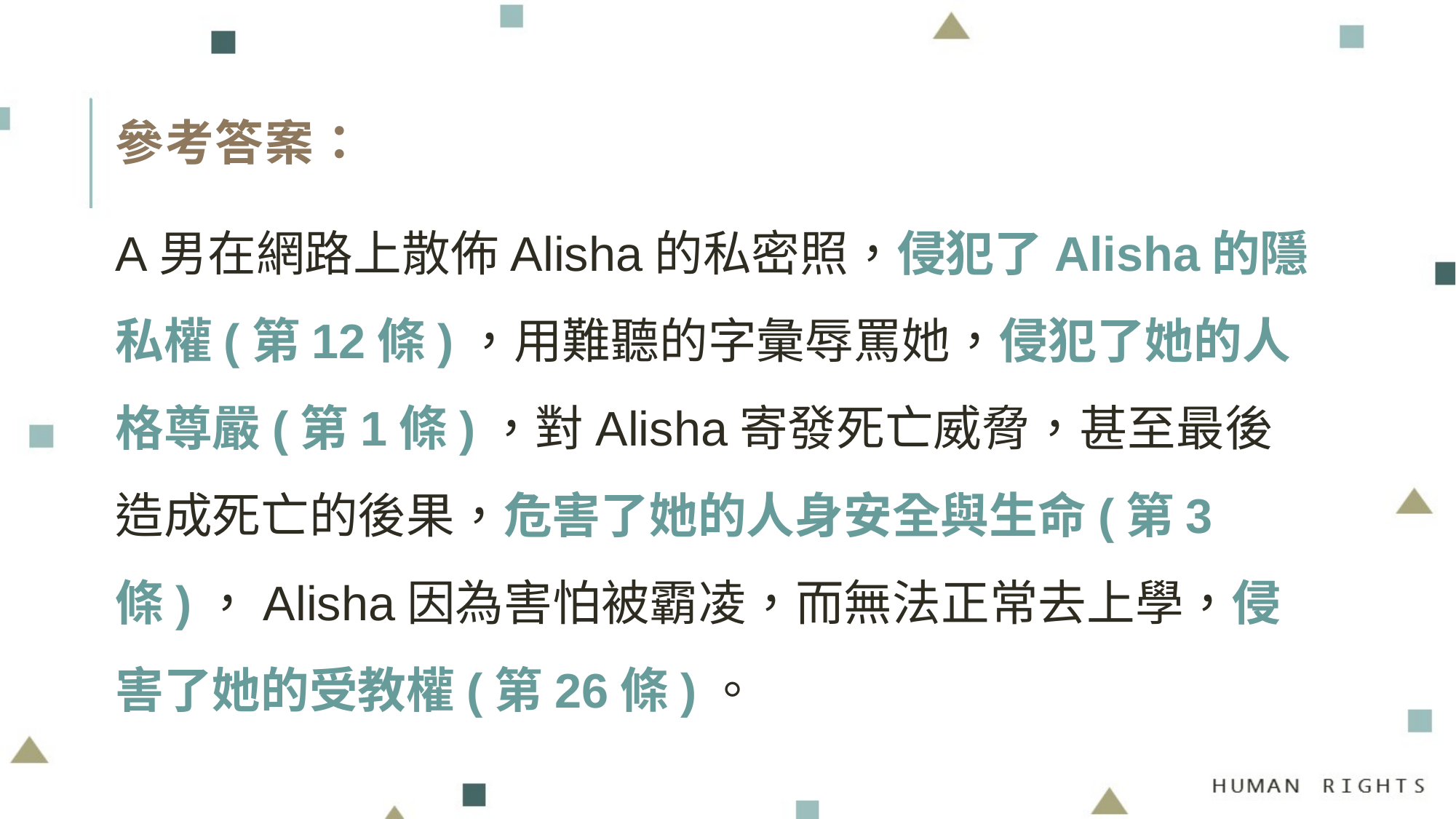

參考答案：
A男在網路上散佈Alisha的私密照，侵犯了Alisha的隱私權(第12條)，用難聽的字彙辱罵她，侵犯了她的人格尊嚴(第1條)，對Alisha寄發死亡威脅，甚至最後造成死亡的後果，危害了她的人身安全與生命(第3條)，Alisha因為害怕被霸凌，而無法正常去上學，侵害了她的受教權(第26條)。